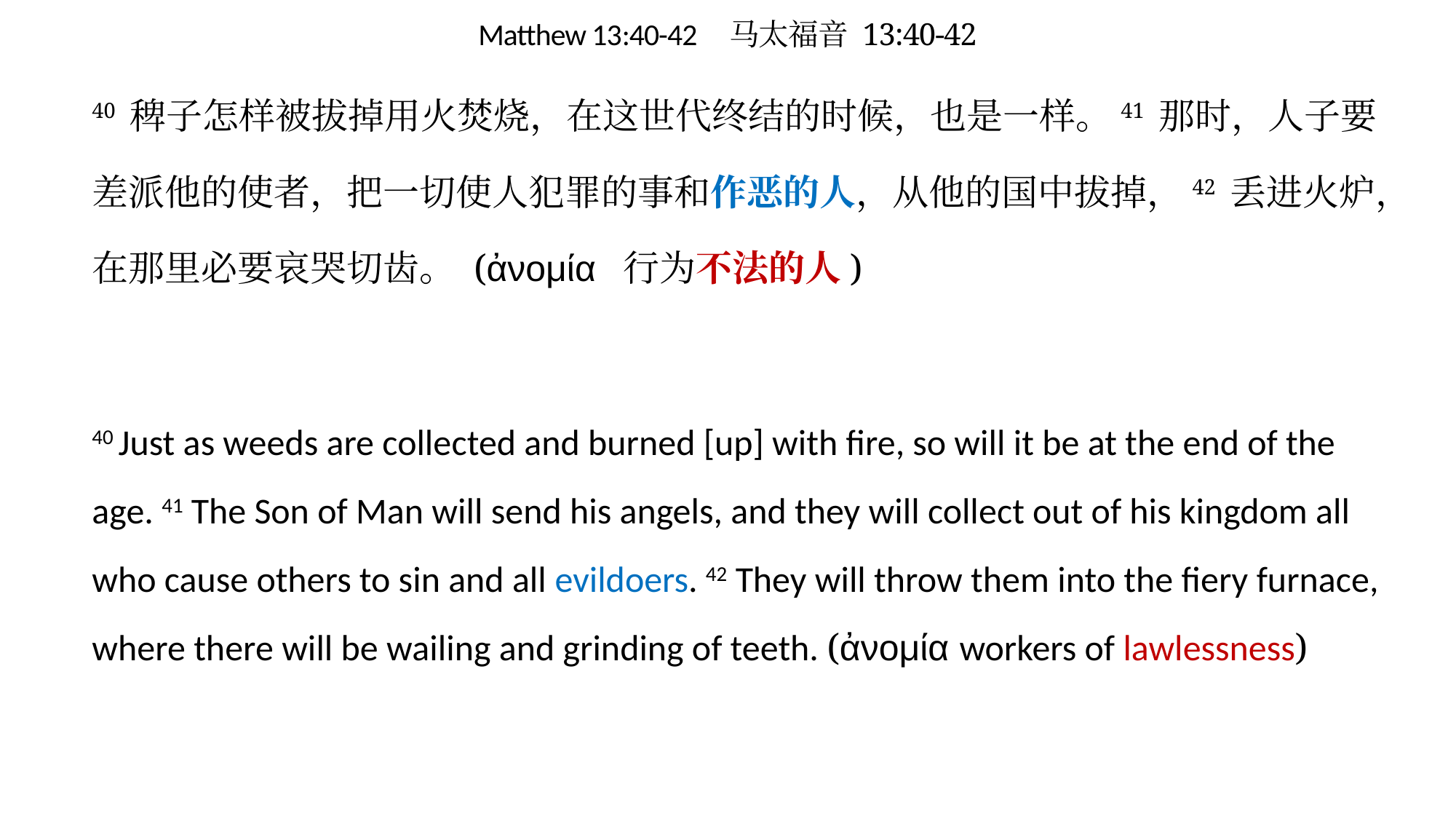

# Matthew 13:40-42    马太福音 13:40-42
40 稗子怎样被拔掉用火焚烧，在这世代终结的时候，也是一样。41 那时，人子要差派他的使者，把一切使人犯罪的事和作恶的人，从他的国中拔掉，42 丢进火炉，在那里必要哀哭切齿。 (ἀνομία  行为不法的人)

40 Just as weeds are collected and burned [up] with fire, so will it be at the end of the age. 41 The Son of Man will send his angels, and they will collect out of his kingdom all who cause others to sin and all evildoers. 42 They will throw them into the fiery furnace, where there will be wailing and grinding of teeth. (ἀνομία workers of lawlessness)